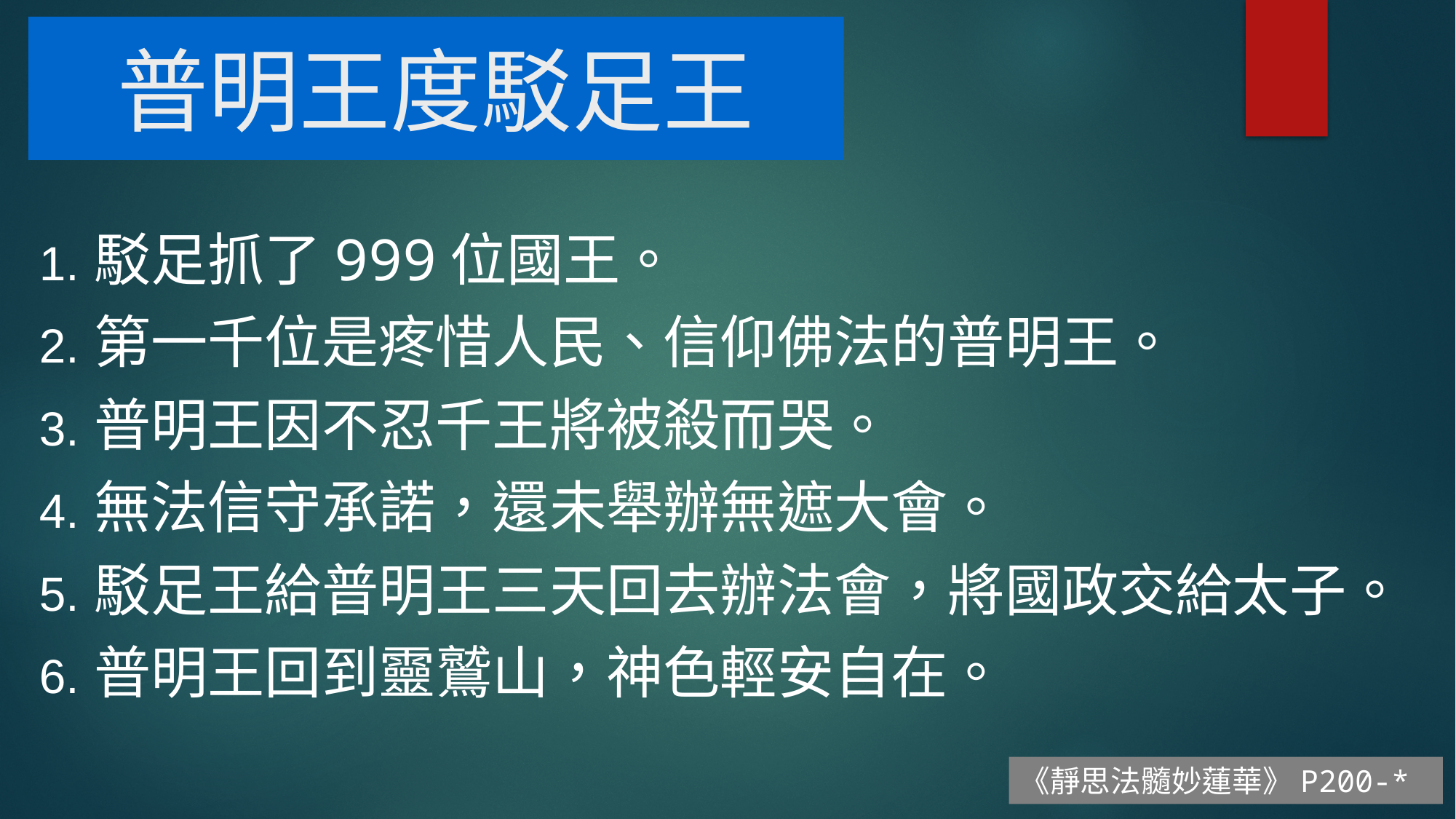

# 普明王度駁足王
駁足抓了999位國王。
第一千位是疼惜人民、信仰佛法的普明王。
普明王因不忍千王將被殺而哭。
無法信守承諾，還未舉辦無遮大會。
駁足王給普明王三天回去辦法會，將國政交給太子。
普明王回到靈鷲山，神色輕安自在。
《靜思法髓妙蓮華》P200-*